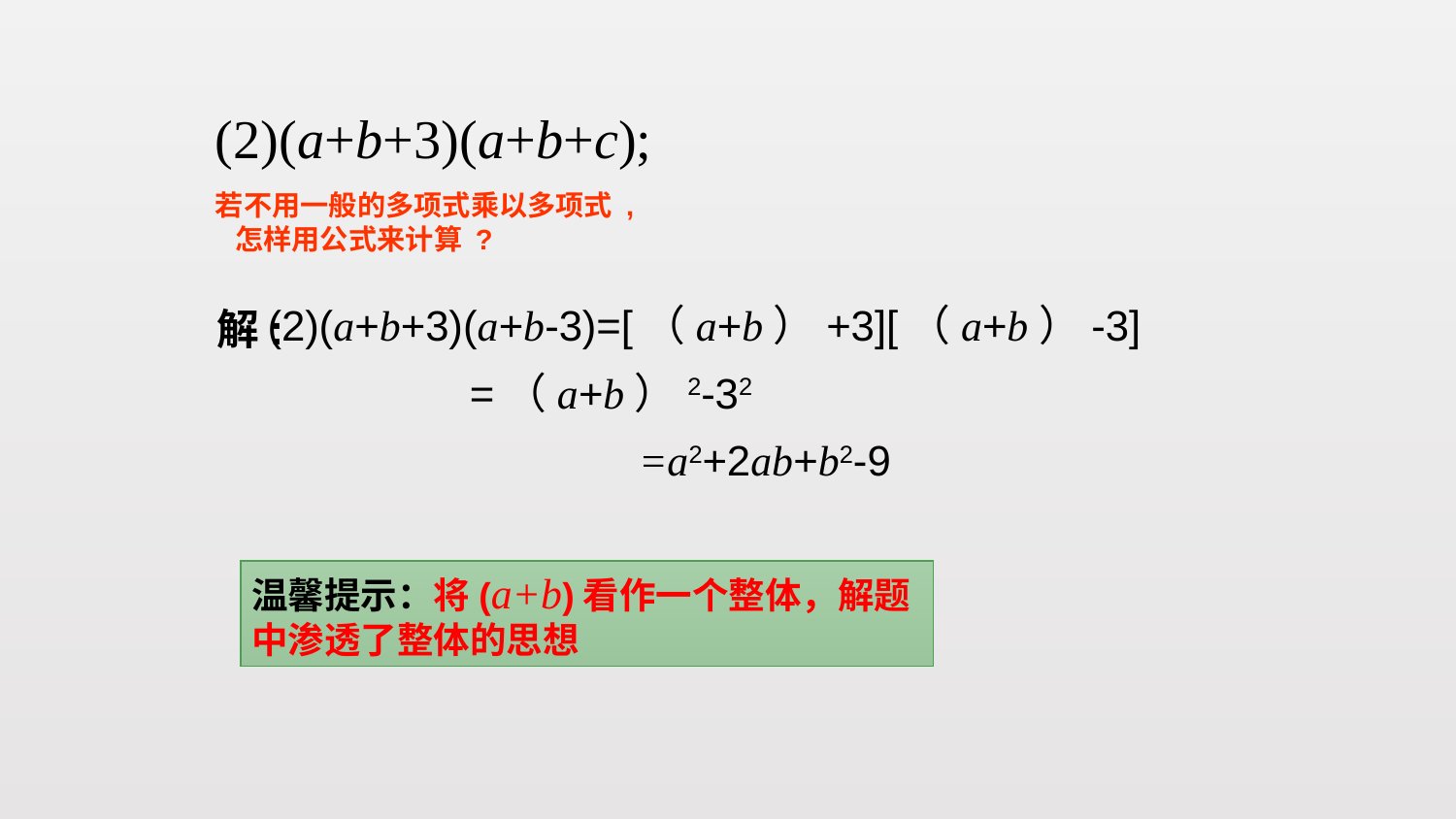

(2)(a+b+3)(a+b+c);
若不用一般的多项式乘以多项式 ,
  怎样用公式来计算 ?
解:
  (2)(a+b+3)(a+b-3)=[（a+b）+3][（a+b）-3]
                   =（a+b）2-32
                                     =a2+2ab+b2-9
温馨提示：将(a+b)看作一个整体，解题中渗透了整体的思想